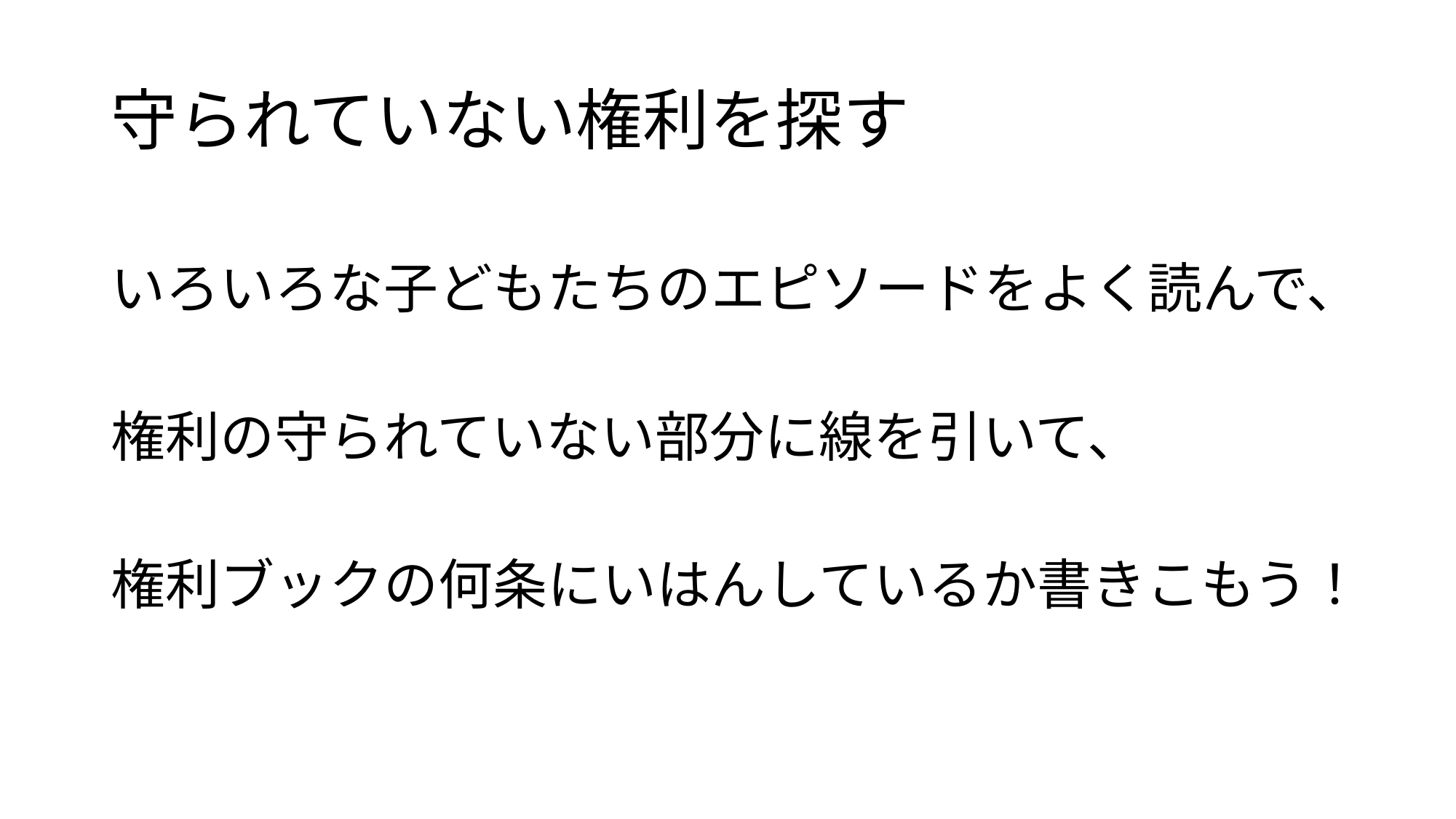

# 守られていない権利を探す
いろいろな子どもたちのエピソードをよく読んで、

権利の守られていない部分に線を引いて、

権利ブックの何条にいはんしているか書きこもう！